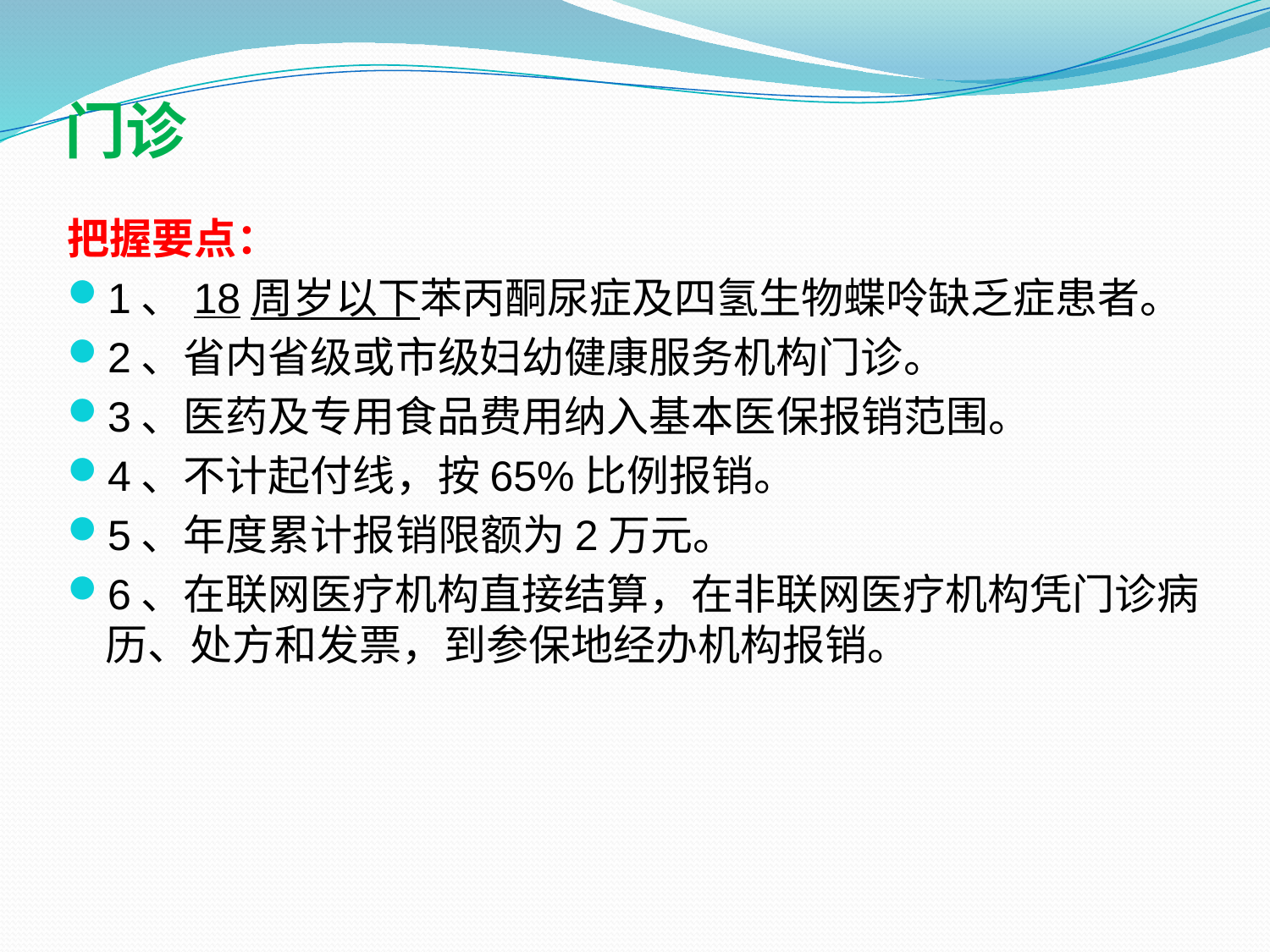

# 门诊
把握要点：
1、18周岁以下苯丙酮尿症及四氢生物蝶呤缺乏症患者。
2、省内省级或市级妇幼健康服务机构门诊。
3、医药及专用食品费用纳入基本医保报销范围。
4、不计起付线，按65%比例报销。
5、年度累计报销限额为2万元。
6、在联网医疗机构直接结算，在非联网医疗机构凭门诊病历、处方和发票，到参保地经办机构报销。